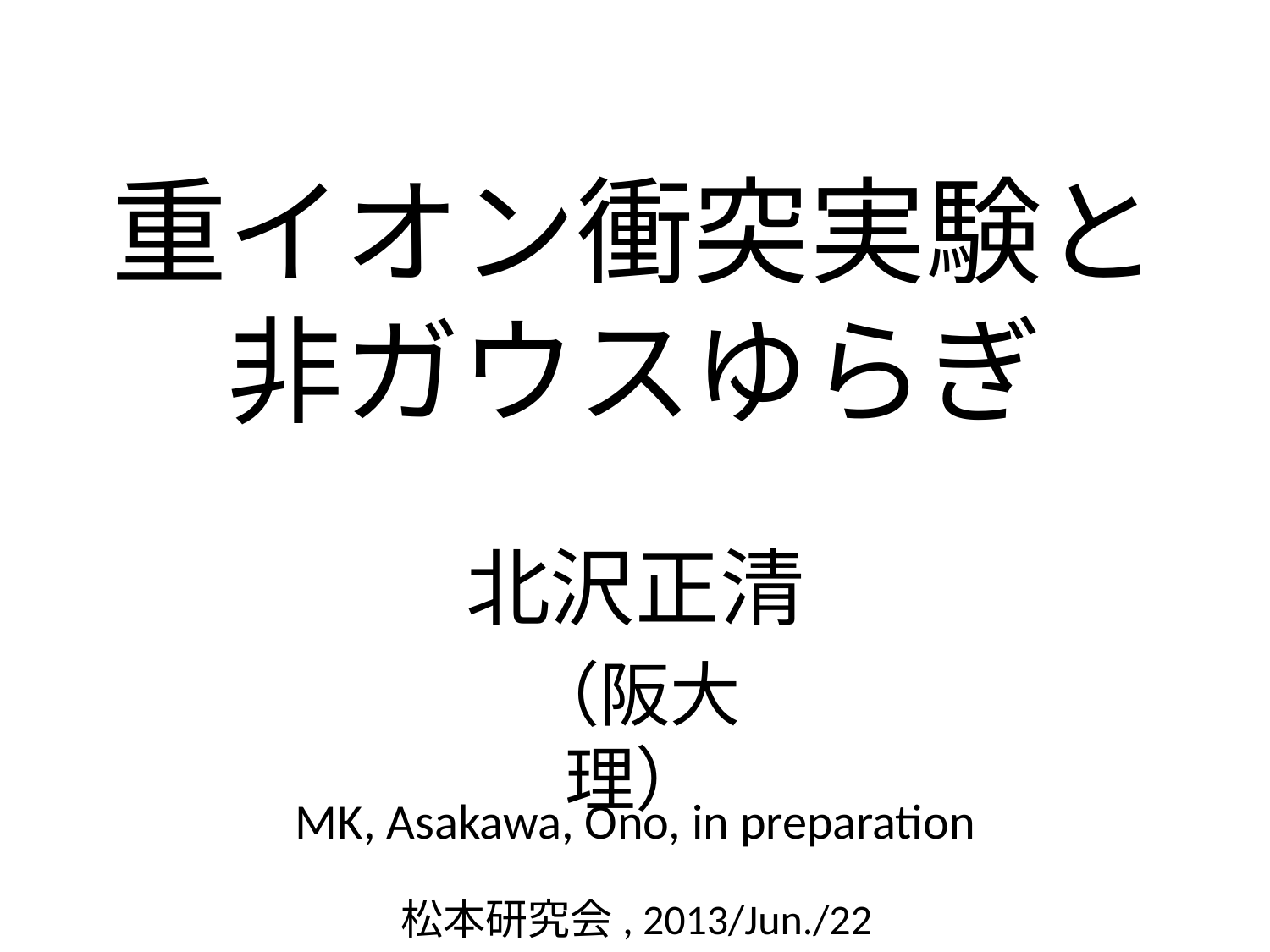

# 重イオン衝突実験と 非ガウスゆらぎ
北沢正清
（阪大理）
MK, Asakawa, Ono, in preparation
松本研究会, 2013/Jun./22